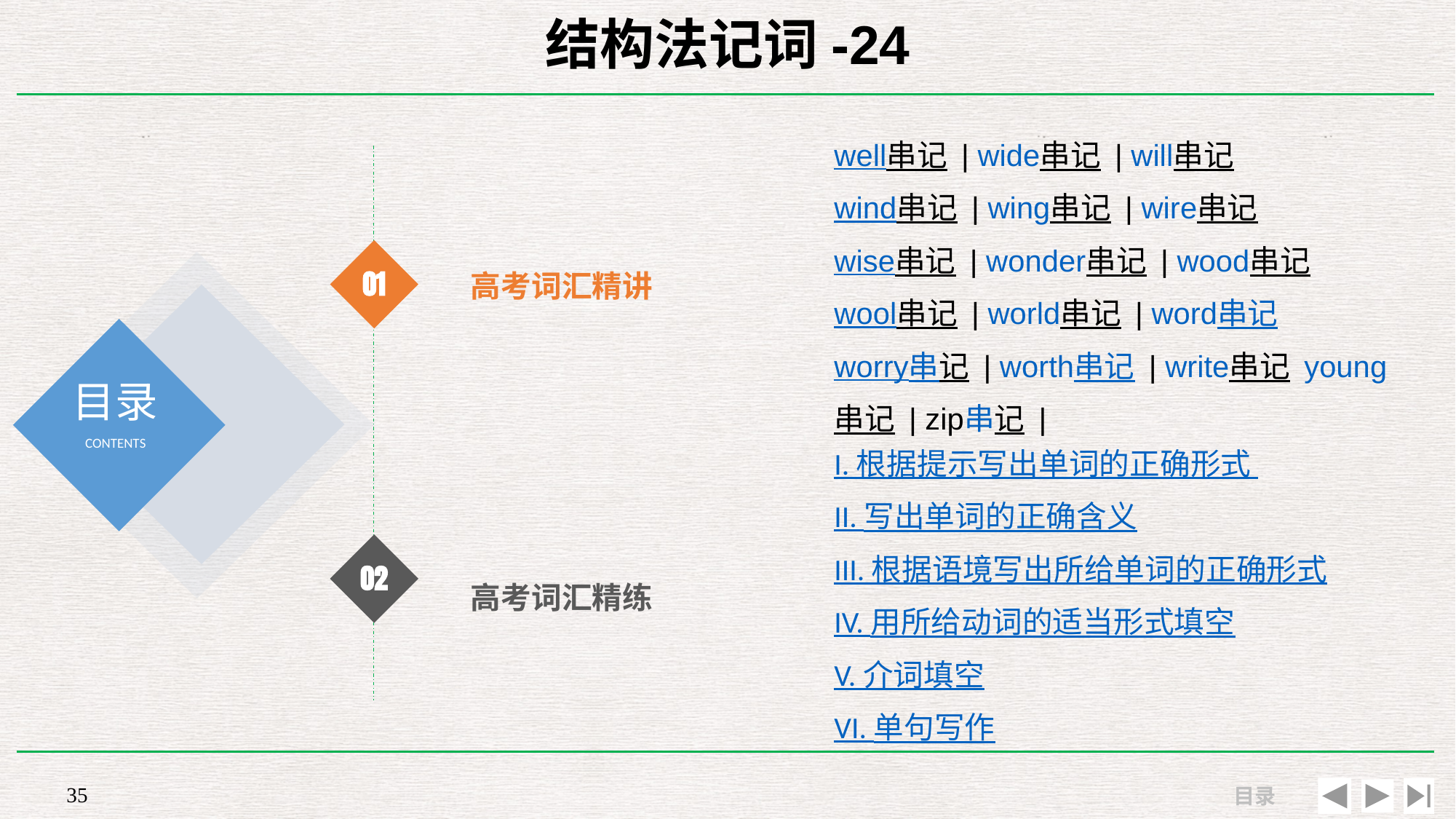

# 结构法记词-24
高考词汇精讲
well串记 | wide串记 | will串记
wind串记 | wing串记 | wire串记
wise串记 | wonder串记 | wood串记
wool串记 | world串记 | word串记
worry串记 | worth串记 | write串记 young串记 | zip串记 |
01

I. 根据提示写出单词的正确形式
II. 写出单词的正确含义
III. 根据语境写出所给单词的正确形式
IV. 用所给动词的适当形式填空
V. 介词填空
VI. 单句写作
高考词汇精练
02